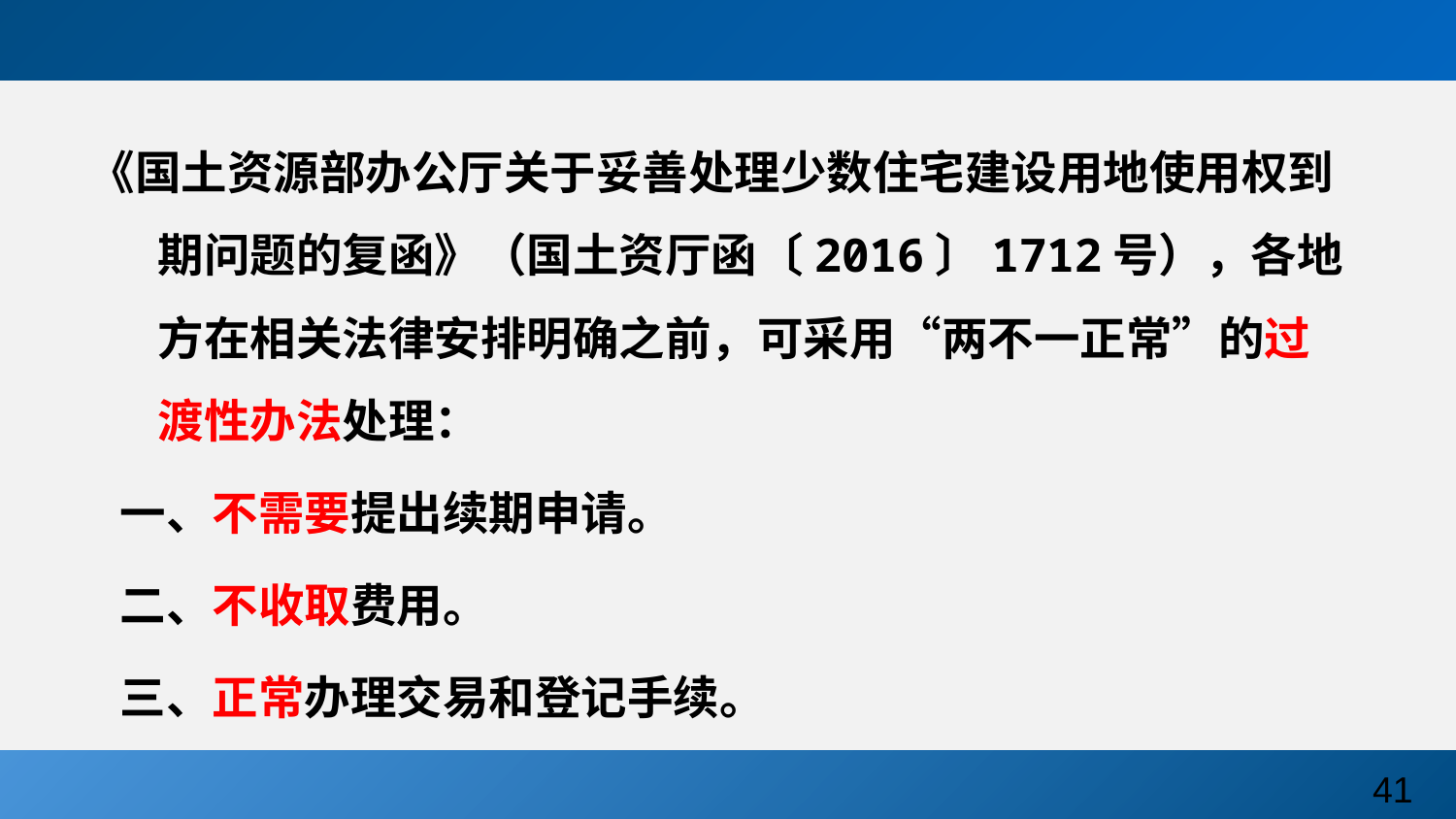

《国土资源部办公厅关于妥善处理少数住宅建设用地使用权到期问题的复函》（国土资厅函〔2016〕1712号），各地方在相关法律安排明确之前，可采用“两不一正常”的过渡性办法处理：
  一、不需要提出续期申请。
  二、不收取费用。
  三、正常办理交易和登记手续。

41